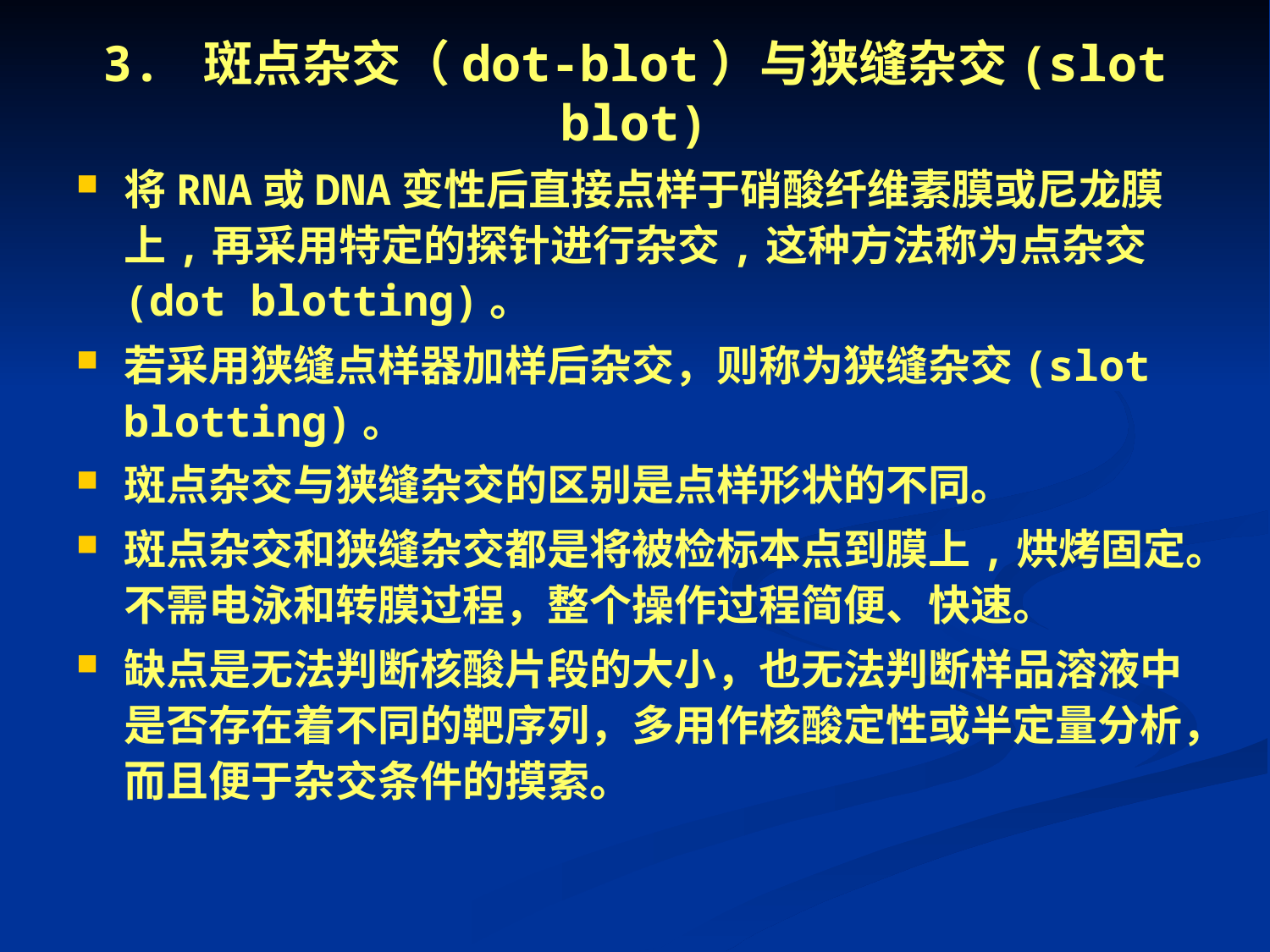

# 3. 斑点杂交（dot-blot）与狭缝杂交(slot blot)
将RNA或DNA变性后直接点样于硝酸纤维素膜或尼龙膜上,再采用特定的探针进行杂交,这种方法称为点杂交(dot blotting)。
若采用狭缝点样器加样后杂交，则称为狭缝杂交(slot blotting)。
斑点杂交与狭缝杂交的区别是点样形状的不同。
斑点杂交和狭缝杂交都是将被检标本点到膜上,烘烤固定。不需电泳和转膜过程，整个操作过程简便、快速。
缺点是无法判断核酸片段的大小，也无法判断样品溶液中是否存在着不同的靶序列，多用作核酸定性或半定量分析，而且便于杂交条件的摸索。